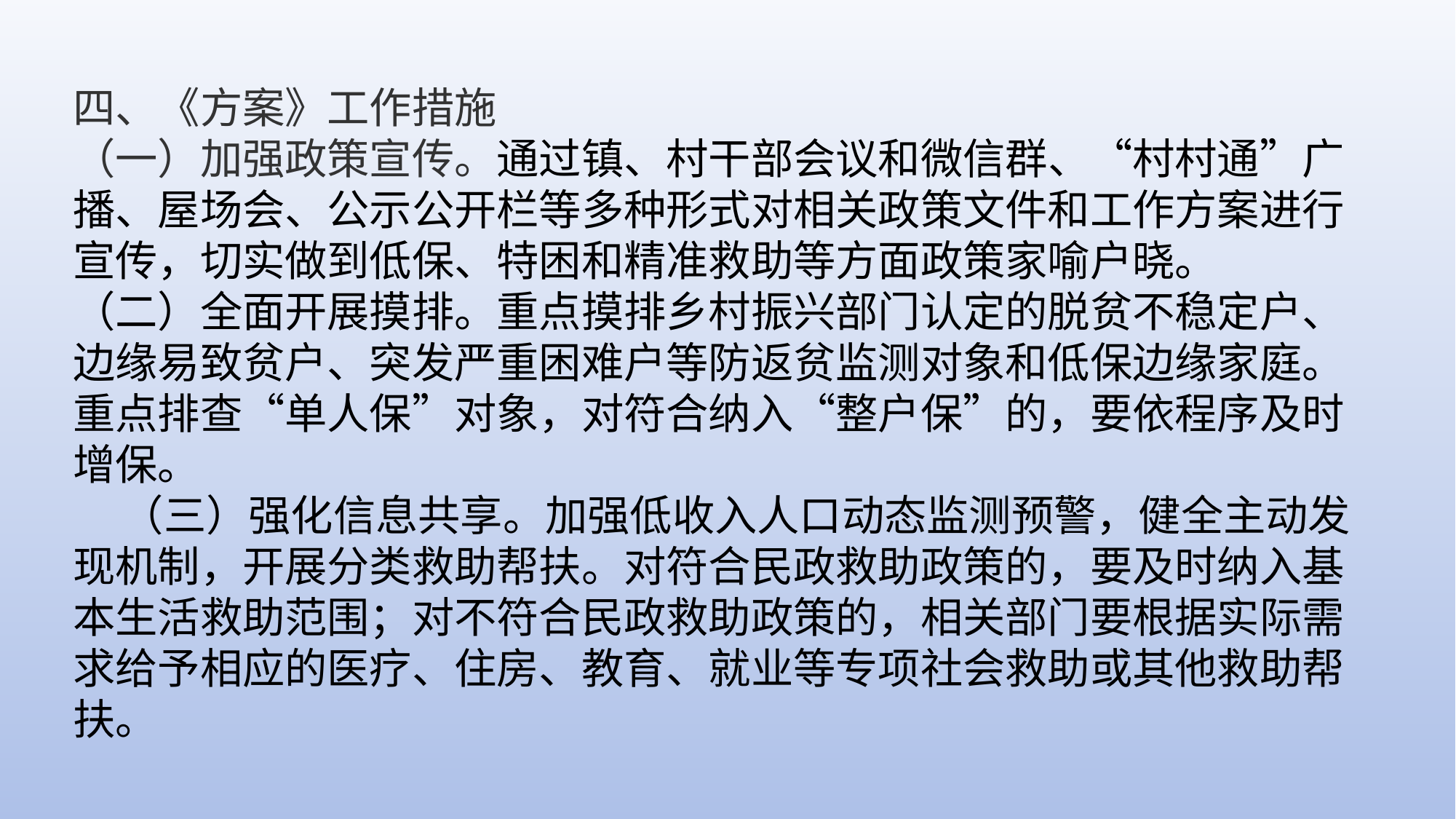

四、《方案》工作措施（一）加强政策宣传。通过镇、村干部会议和微信群、“村村通”广播、屋场会、公示公开栏等多种形式对相关政策文件和工作方案进行宣传，切实做到低保、特困和精准救助等方面政策家喻户晓。（二）全面开展摸排。重点摸排乡村振兴部门认定的脱贫不稳定户、边缘易致贫户、突发严重困难户等防返贫监测对象和低保边缘家庭。重点排查“单人保”对象，对符合纳入“整户保”的，要依程序及时增保。（三）强化信息共享。加强低收入人口动态监测预警，健全主动发现机制，开展分类救助帮扶。对符合民政救助政策的，要及时纳入基本生活救助范围；对不符合民政救助政策的，相关部门要根据实际需求给予相应的医疗、住房、教育、就业等专项社会救助或其他救助帮扶。